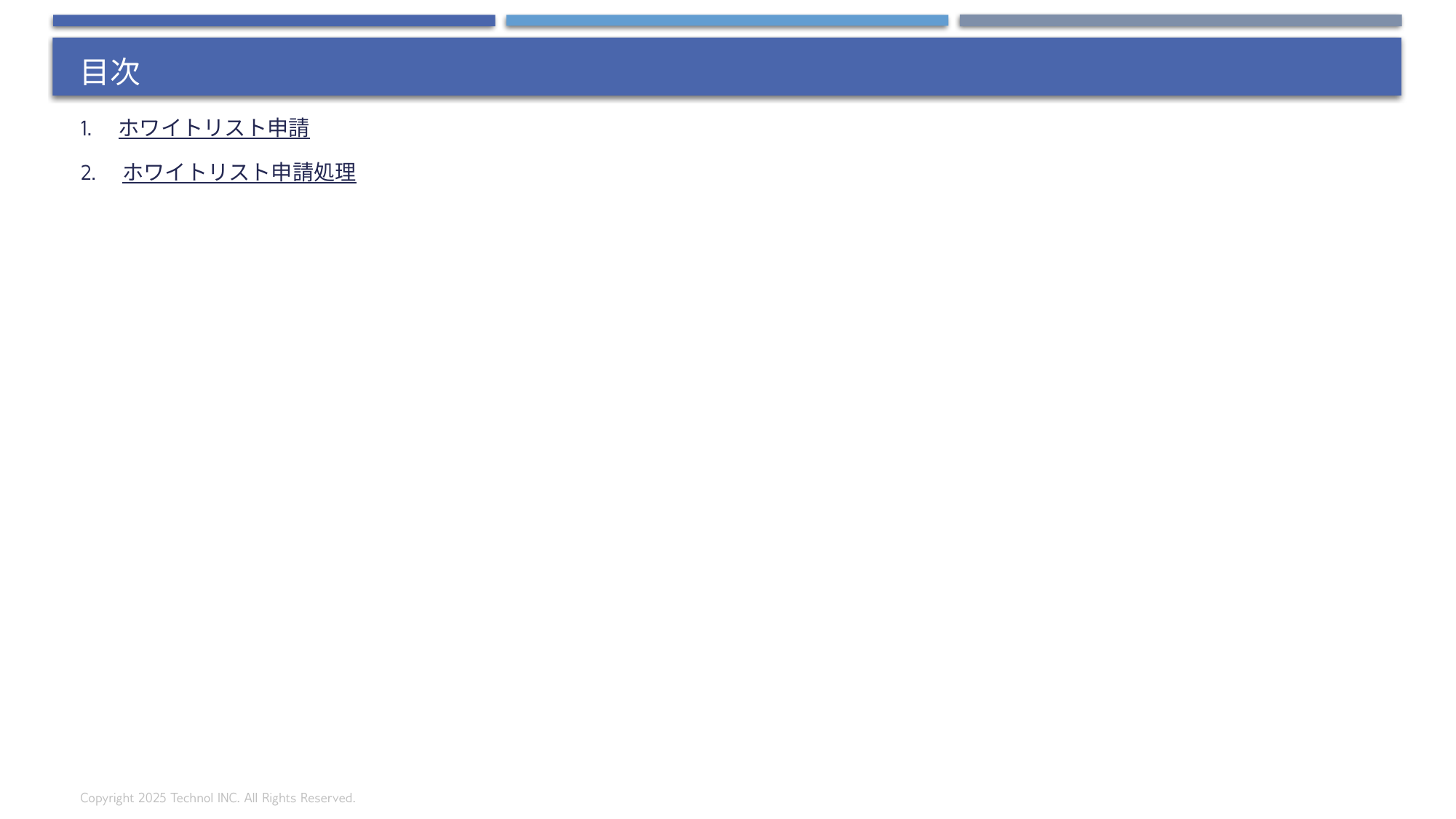

# 目次
1.　ホワイトリスト申請
2.　ホワイトリスト申請処理
Copyright 2025 Technol INC. All Rights Reserved.